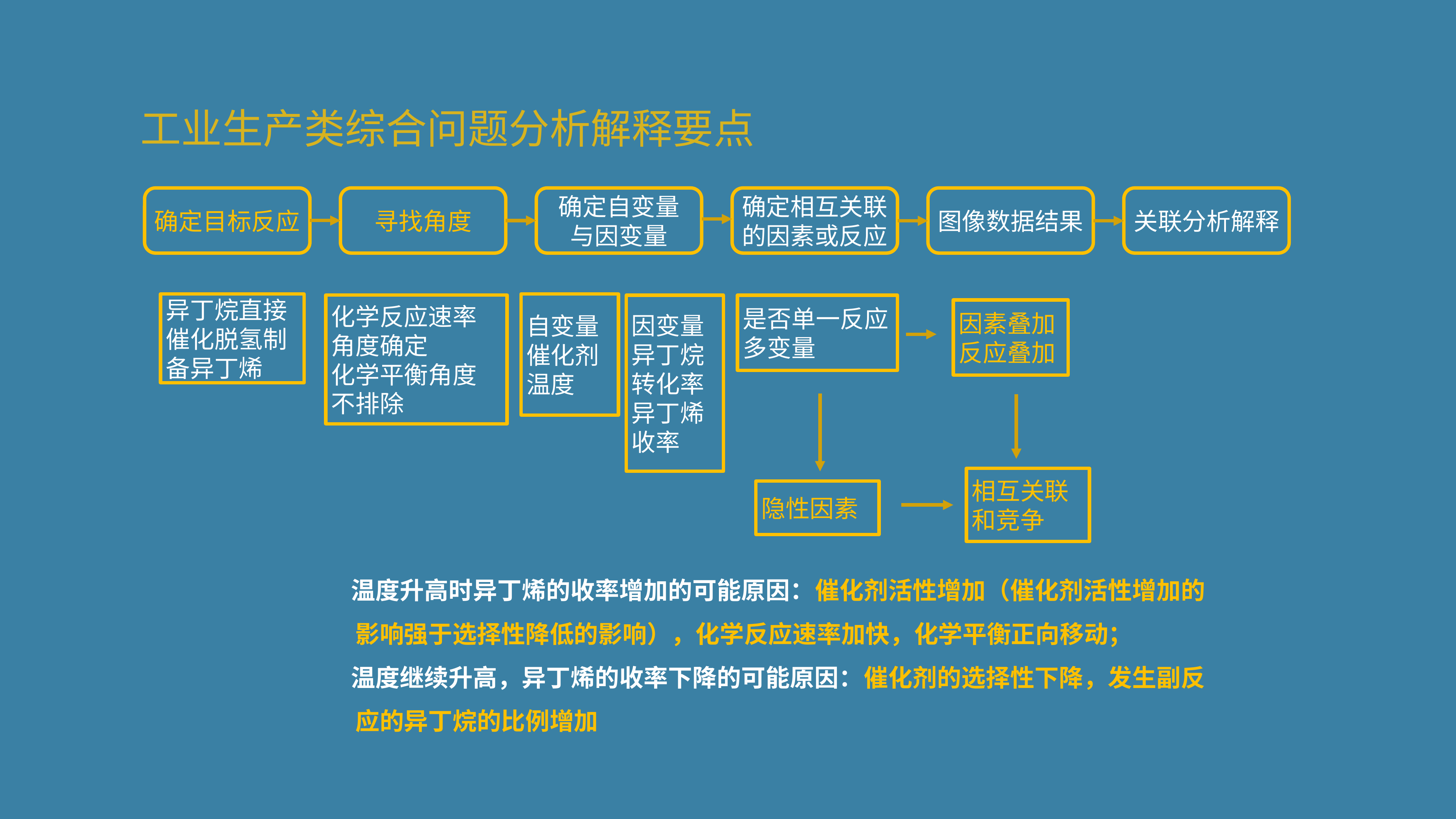

工业生产类综合问题分析解释要点
确定目标反应
寻找角度
确定自变量
与因变量
确定相互关联的因素或反应
图像数据结果
关联分析解释
异丁烷直接催化脱氢制备异丁烯
自变量催化剂
温度

化学反应速率
角度确定
化学平衡角度
不排除

因变量异丁烷转化率
异丁烯收率
是否单一反应
多变量

因素叠加
反应叠加

相互关联和竞争
隐性因素
 温度升高时异丁烯的收率增加的可能原因：催化剂活性增加（催化剂活性增加的影响强于选择性降低的影响），化学反应速率加快，化学平衡正向移动；
 温度继续升高，异丁烯的收率下降的可能原因：催化剂的选择性下降，发生副反应的异丁烷的比例增加